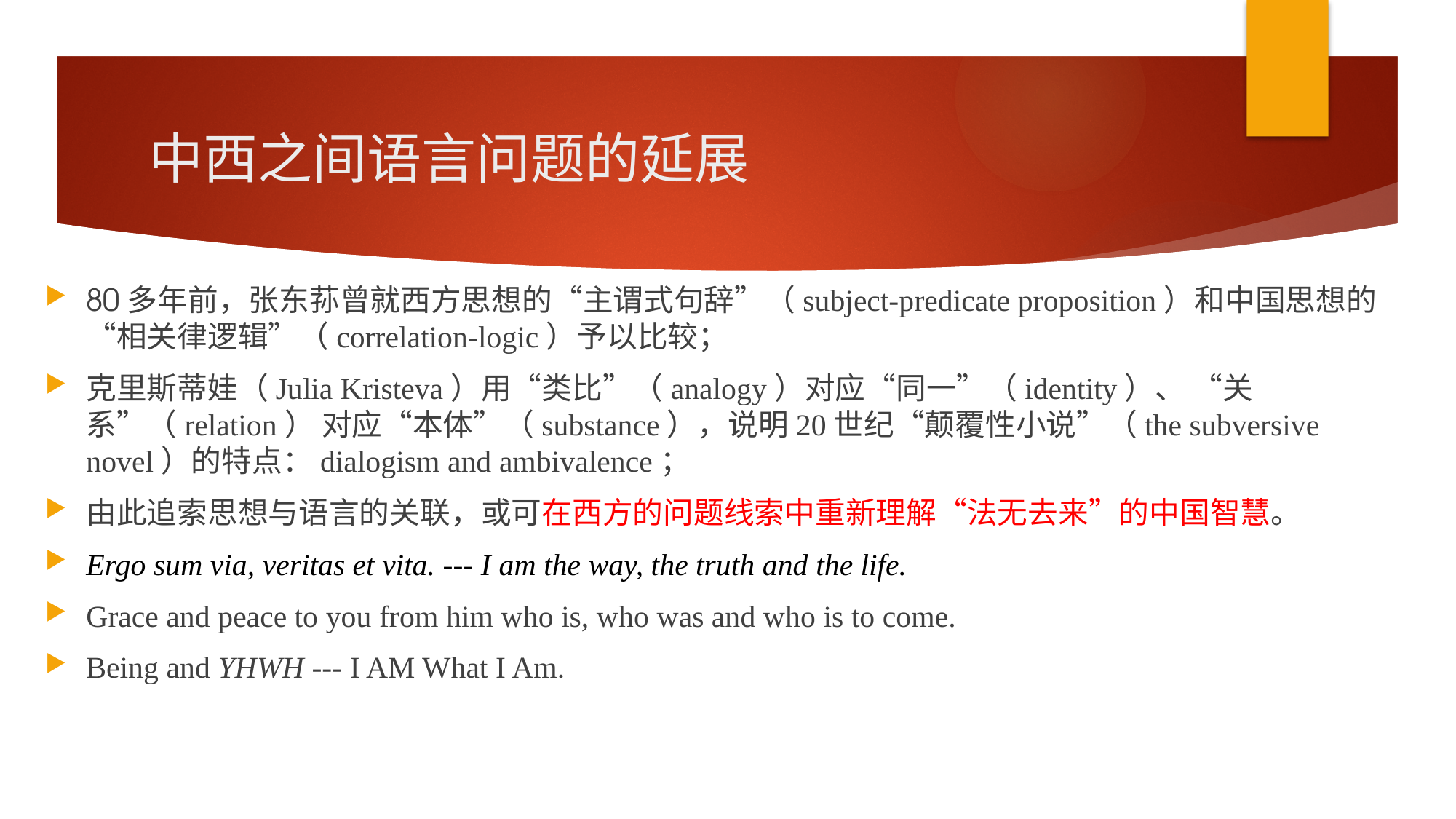

# 中西之间语言问题的延展
80多年前，张东荪曾就西方思想的“主谓式句辞”（subject-predicate proposition）和中国思想的“相关律逻辑”（correlation-logic）予以比较；
克里斯蒂娃（Julia Kristeva）用“类比”（analogy）对应“同一”（identity）、 “关系”（relation） 对应“本体”（substance），说明20世纪“颠覆性小说”（the subversive novel）的特点：dialogism and ambivalence；
由此追索思想与语言的关联，或可在西方的问题线索中重新理解“法无去来”的中国智慧。
Ergo sum via, veritas et vita. --- I am the way, the truth and the life.
Grace and peace to you from him who is, who was and who is to come.
Being and YHWH --- I AM What I Am.